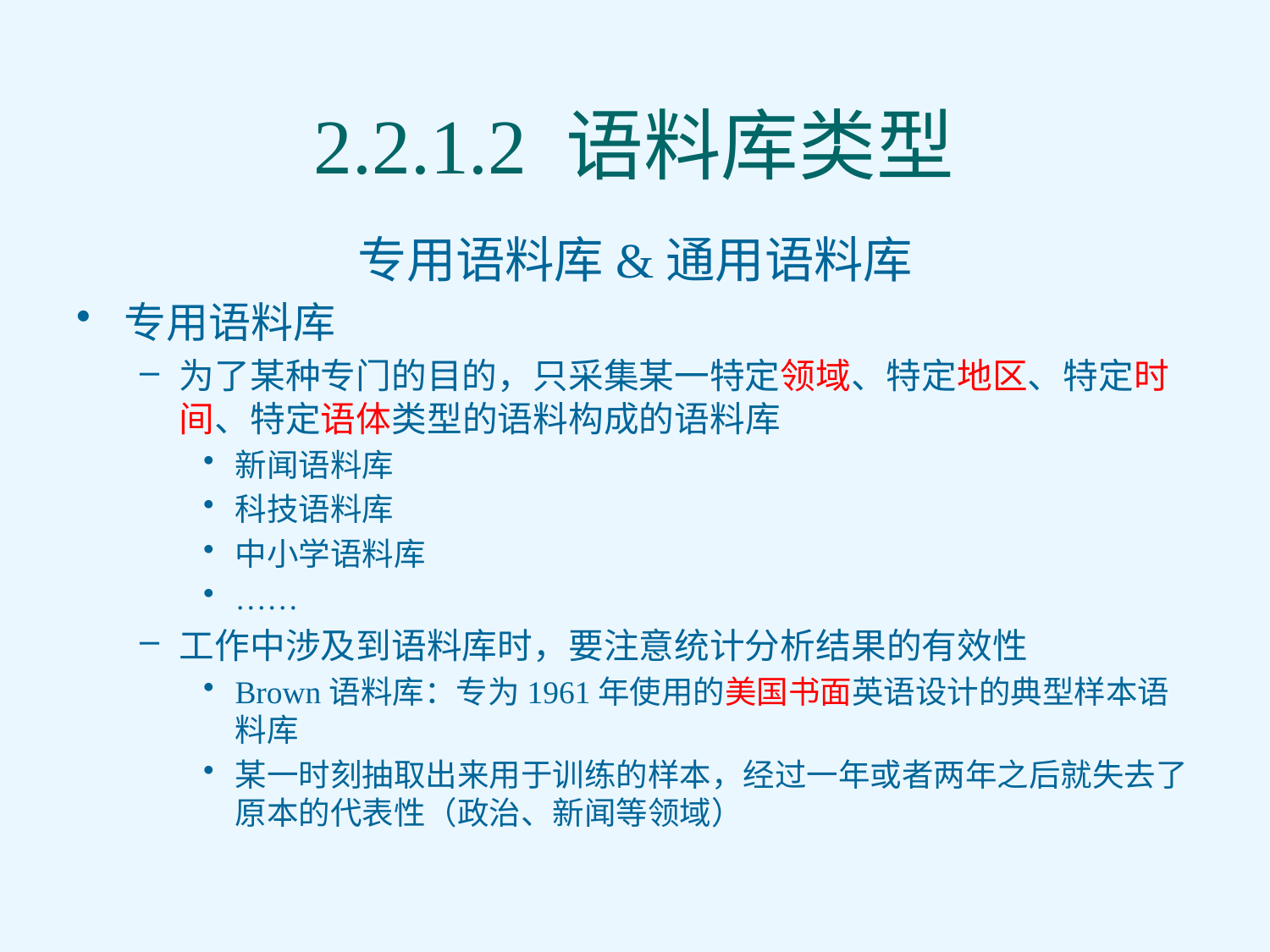

2.2.1.2 语料库类型
专用语料库&通用语料库
专用语料库
为了某种专门的目的，只采集某一特定领域、特定地区、特定时间、特定语体类型的语料构成的语料库
新闻语料库
科技语料库
中小学语料库
……
工作中涉及到语料库时，要注意统计分析结果的有效性
Brown语料库：专为1961年使用的美国书面英语设计的典型样本语料库
某一时刻抽取出来用于训练的样本，经过一年或者两年之后就失去了原本的代表性（政治、新闻等领域）